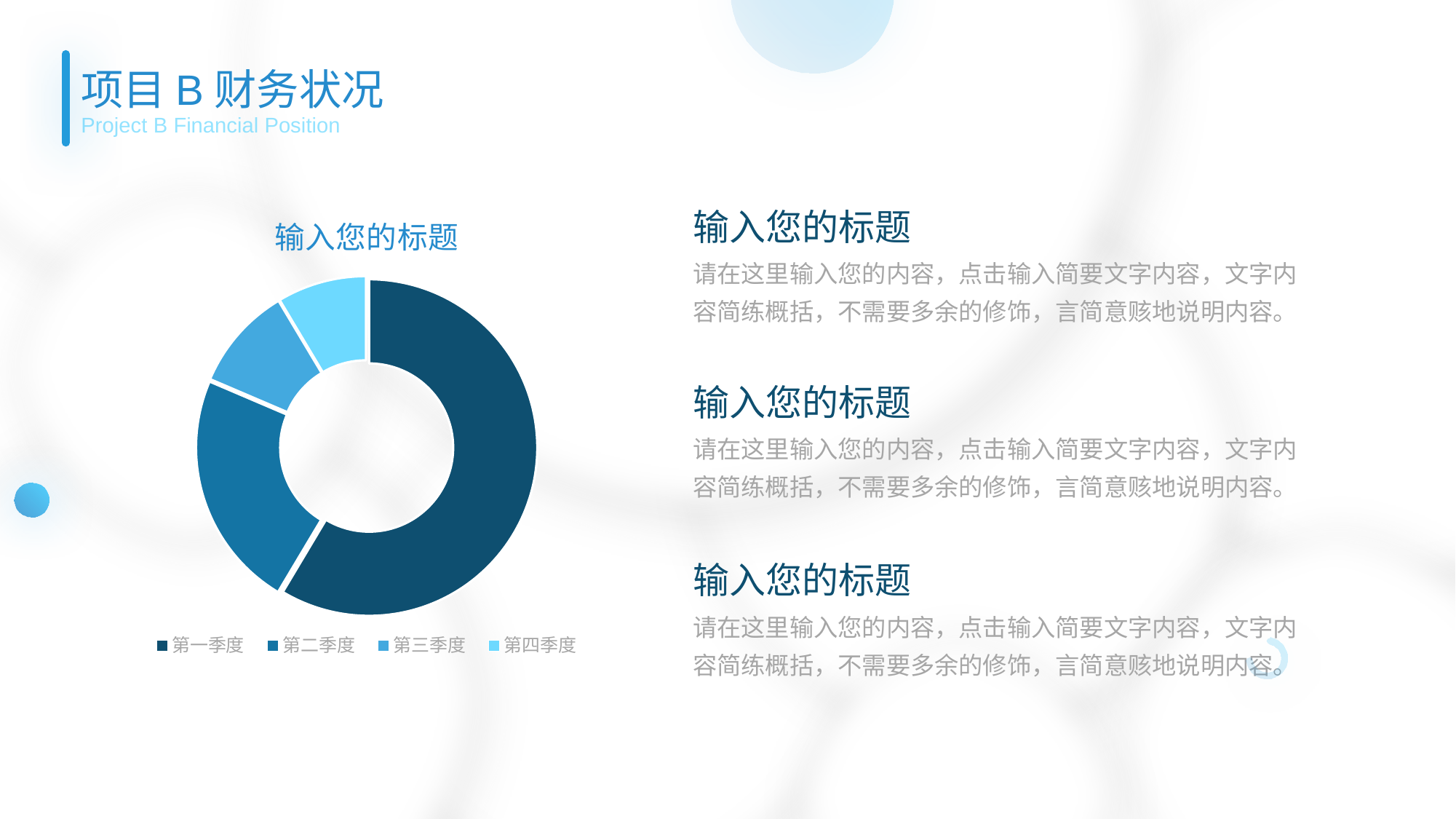

项目B财务状况
Project B Financial Position

### Chart: 输入您的标题

| Category | 图表标题 |
|---|---|
| 第一季度 | 8.2 |
| 第二季度 | 3.2 |
| 第三季度 | 1.4 |
| 第四季度 | 1.2 |
输入您的标题
请在这里输入您的内容，点击输入简要文字内容，文字内容简练概括，不需要多余的修饰，言简意赅地说明内容。
输入您的标题
请在这里输入您的内容，点击输入简要文字内容，文字内容简练概括，不需要多余的修饰，言简意赅地说明内容。

输入您的标题
请在这里输入您的内容，点击输入简要文字内容，文字内容简练概括，不需要多余的修饰，言简意赅地说明内容。